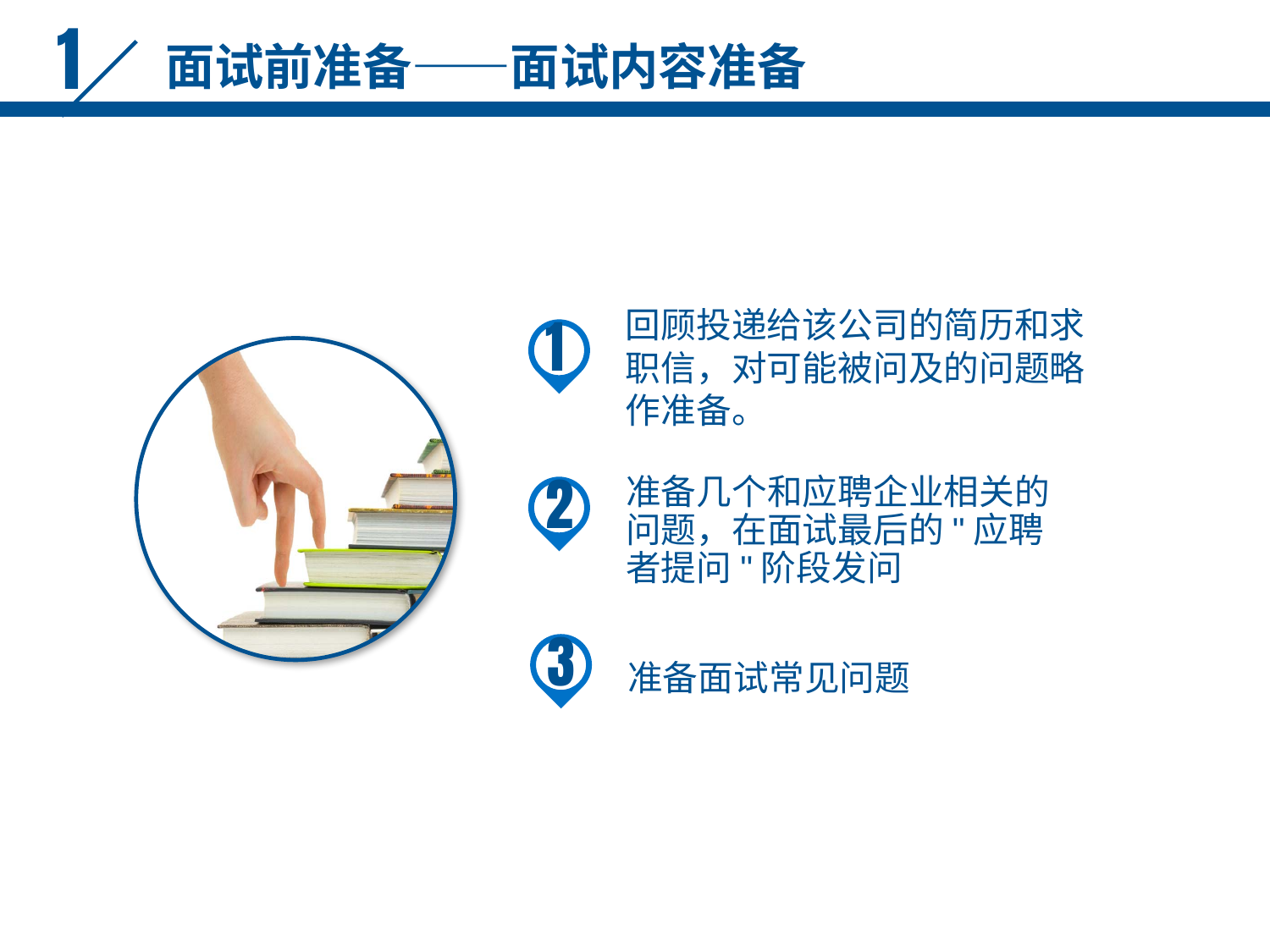

1
面试前准备——面试内容准备

回顾投递给该公司的简历和求职信，对可能被问及的问题略作准备。
1

2

准备几个和应聘企业相关的问题，在面试最后的"应聘者提问"阶段发问
3

准备面试常见问题